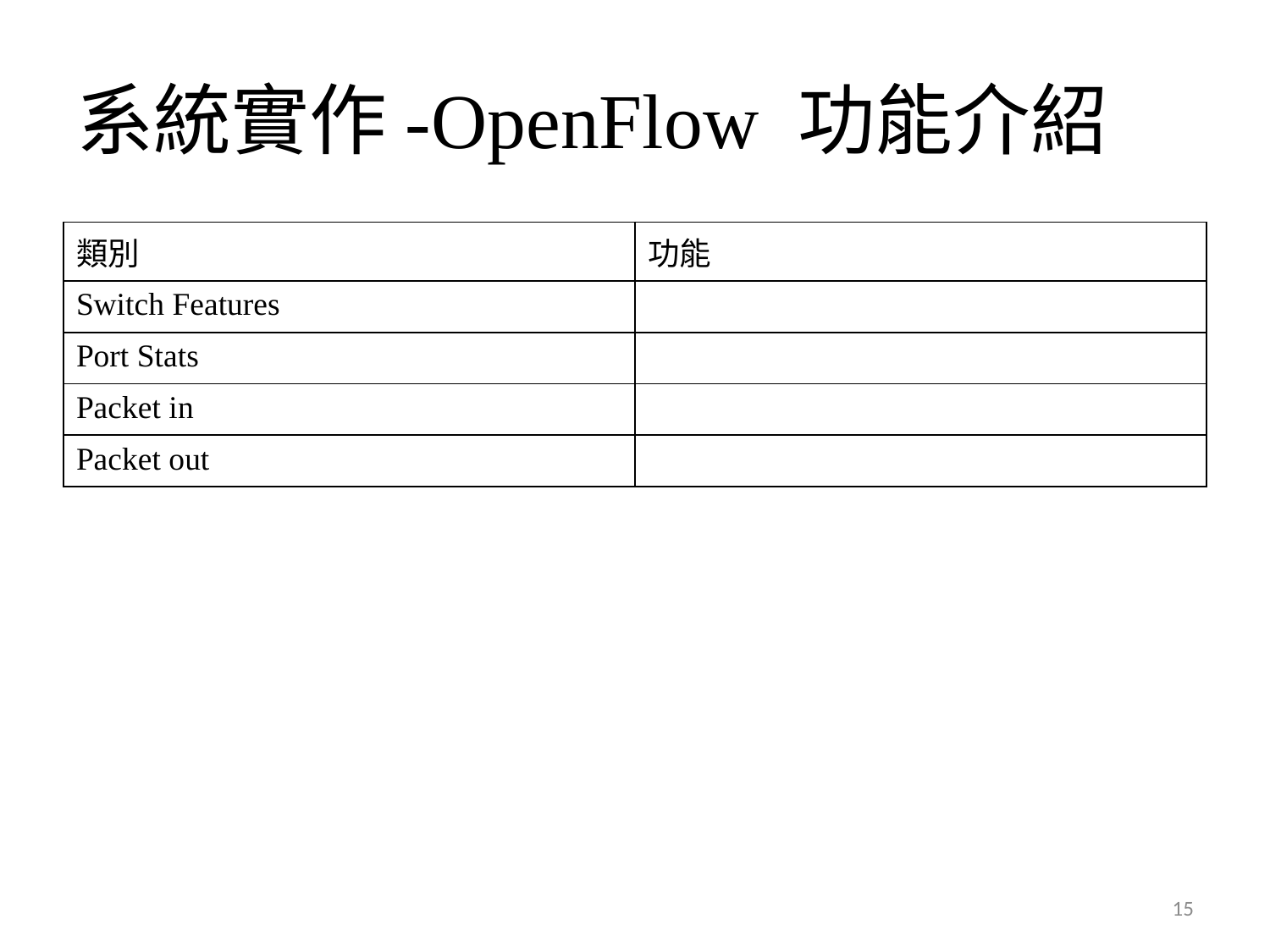

# 系統實作-OpenFlow 功能介紹
| 類別 | 功能 |
| --- | --- |
| Switch Features |  |
| Port Stats |  |
| Packet in |  |
| Packet out |  |
15